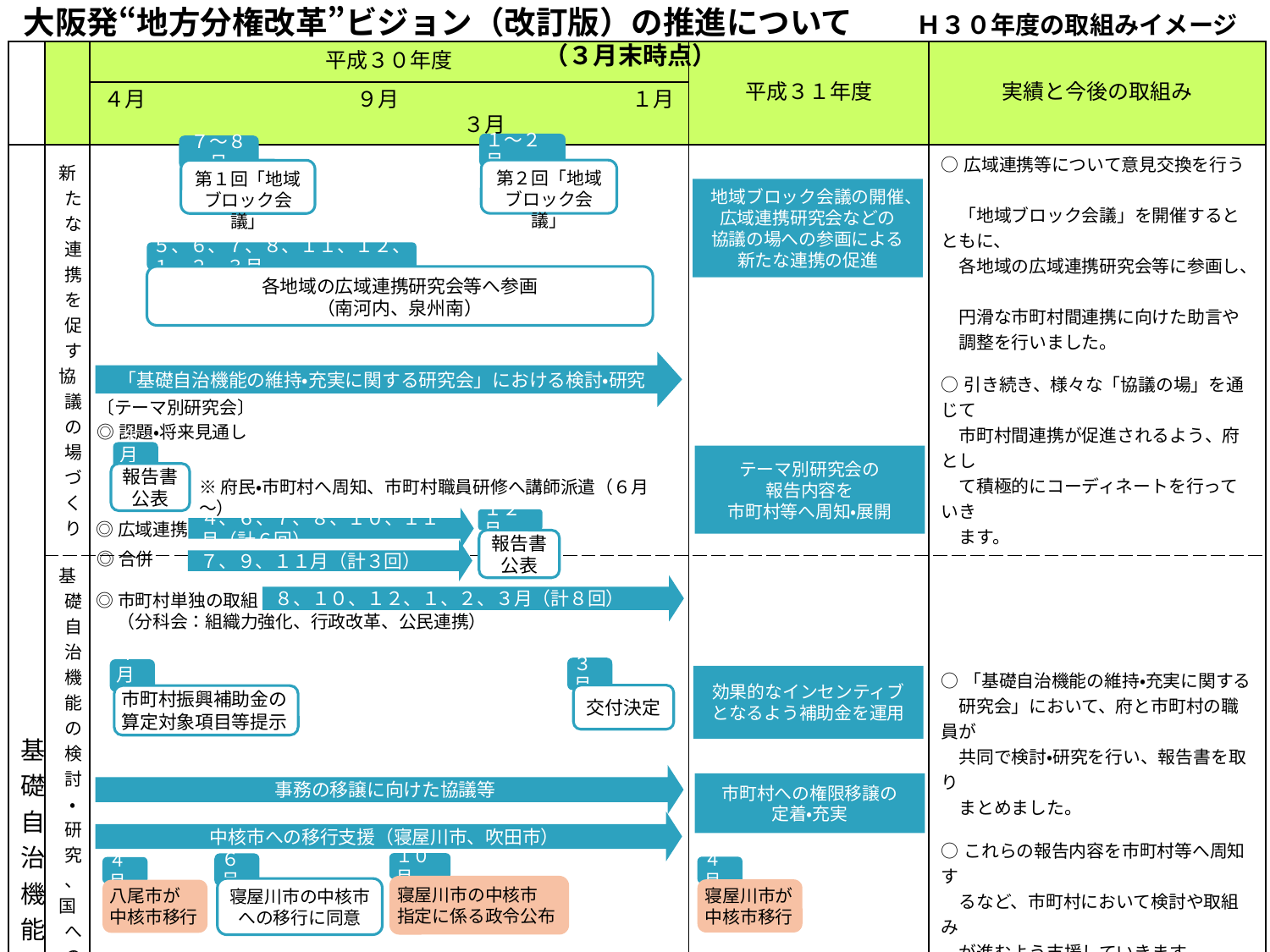

大阪発“地方分権改革”ビジョン（改訂版）の推進について　　Ｈ３０年度の取組みイメージ（３月末時点）
|  |  | 平成３０年度 | 平成３１年度 | 実績と今後の取組み |
| --- | --- | --- | --- | --- |
|  |  | ４月　　　　　　　　　　９月　　　　　　　　　　　１月　　　　　　　　　３月 |  |  |
| 基礎自治機能の充実 | 新たな連携を促す 協議の場づくり |  |  | ○広域連携等について意見交換を行う　　 　「地域ブロック会議」を開催するとともに、　 　各地域の広域連携研究会等に参画し、　 　円滑な市町村間連携に向けた助言や 　調整を行いました。 ○引き続き、様々な「協議の場」を通じて 　市町村間連携が促進されるよう、府とし 　て積極的にコーディネートを行っていき 　ます。 |
|  | 基礎自治機能の検討・研究、 国への働きかけ |  |  | ○「基礎自治機能の維持・充実に関する 　研究会」において、府と市町村の職員が 　共同で検討・研究を行い、報告書を取り 　まとめました。 ○これらの報告内容を市町村等へ周知す 　るなど、市町村において検討や取組み 　が進むよう支援していきます。 |
|  | 府からの インセンティブ 強化 |  |  | ○昨年度に引き続き、市町村間連携の取 　組みに対して、補助金を重点配分しまし 　た。今後も、分権改革を推進する効果的 　なインセンティブとなるよう、適宜見直し 　ながら運用していきます。 |
|  | 市町村への 権限移譲等 |  |  | ○新たな権限移譲（延べ10事務）及び法 　令改正に伴う移譲（延べ5事務）に向けて 　調整等を行いました。 ○引き続き、市町村への権限移譲の定着 　・充実や、中核市移行に取り組む市への 　支援を行っていきます。 |
１～２月
第２回「地域
ブロック会議」
７～８月
第１回「地域
ブロック会議」
地域ブロック会議の開催、広域連携研究会などの
協議の場への参画による
新たな連携の促進
５、６、７、８、１１、１２、１、２、３月
各地域の広域連携研究会等へ参画
（南河内、泉州南）
「基礎自治機能の維持・充実に関する研究会」における検討・研究
〔テーマ別研究会〕
◎課題・将来見通し
４月
報告書
公表
４、６、７、８、１０、１１月（計６回）
１２月
報告書
公表
◎広域連携
７、９、１１月（計３回）
◎合併
８、１０、１２、１、２、３月（計８回）
◎市町村単独の取組
　 （分科会：組織力強化、行政改革、公民連携）
テーマ別研究会の
報告内容を
市町村等へ周知・展開
※府民・市町村へ周知、市町村職員研修へ講師派遣（６月～）
３月
交付決定
４月
市町村振興補助金の算定対象項目等提示
効果的なインセンティブとなるよう補助金を運用
事務の移譲に向けた協議等
市町村への権限移譲の
定着・充実
中核市への移行支援（寝屋川市、吹田市）
１０月
寝屋川市の中核市
指定に係る政令公布
６月
寝屋川市の中核市への移行に同意
４月
寝屋川市が
中核市移行
４月
八尾市が
中核市移行